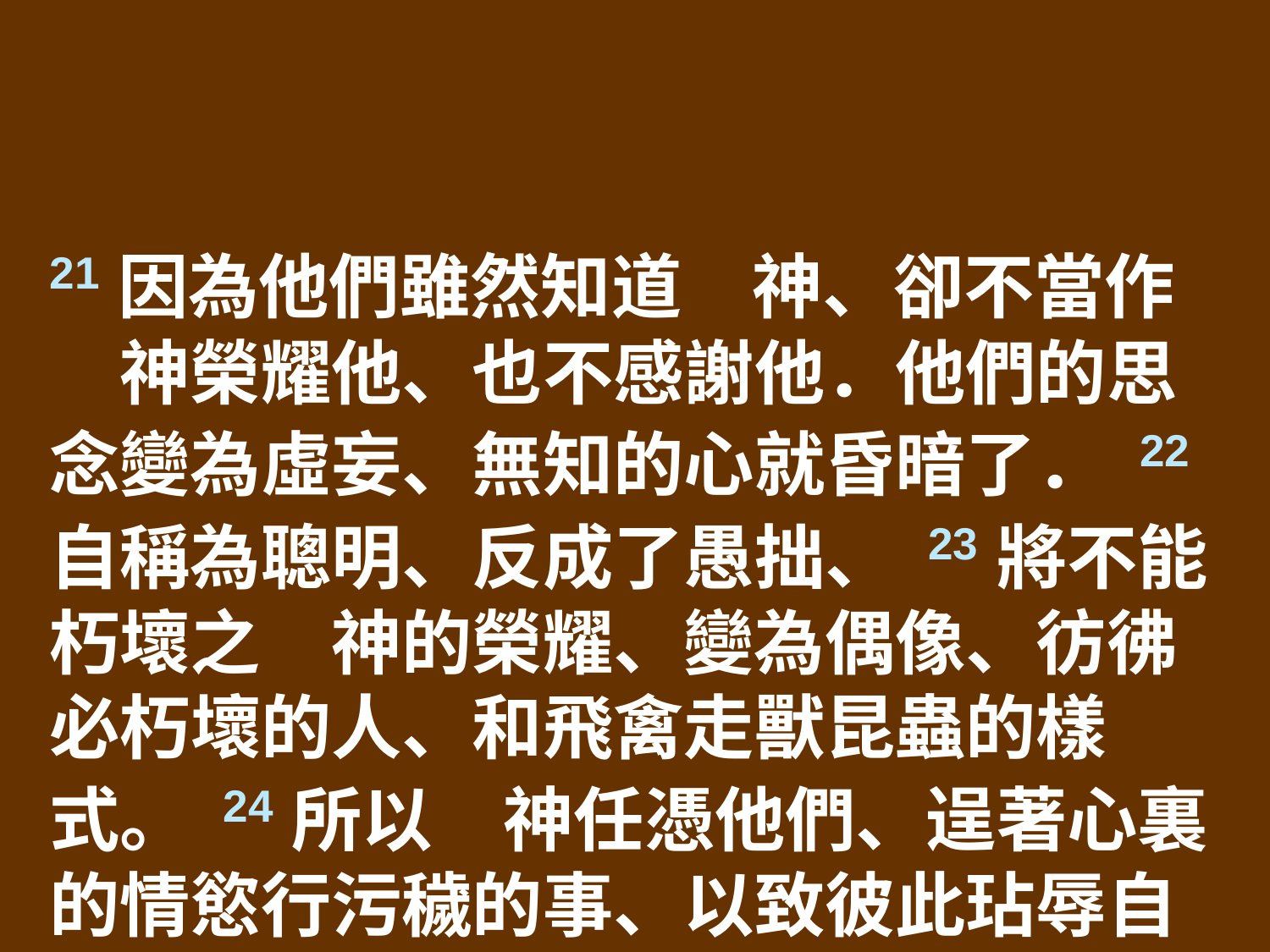

21因為他們雖然知道　神、卻不當作　神榮耀他、也不感謝他．他們的思念變為虛妄、無知的心就昏暗了． 22自稱為聰明、反成了愚拙、 23將不能朽壞之　神的榮耀、變為偶像、彷彿必朽壞的人、和飛禽走獸昆蟲的樣式。 24所以　神任憑他們、逞著心裏的情慾行污穢的事、以致彼此玷辱自己的身體。